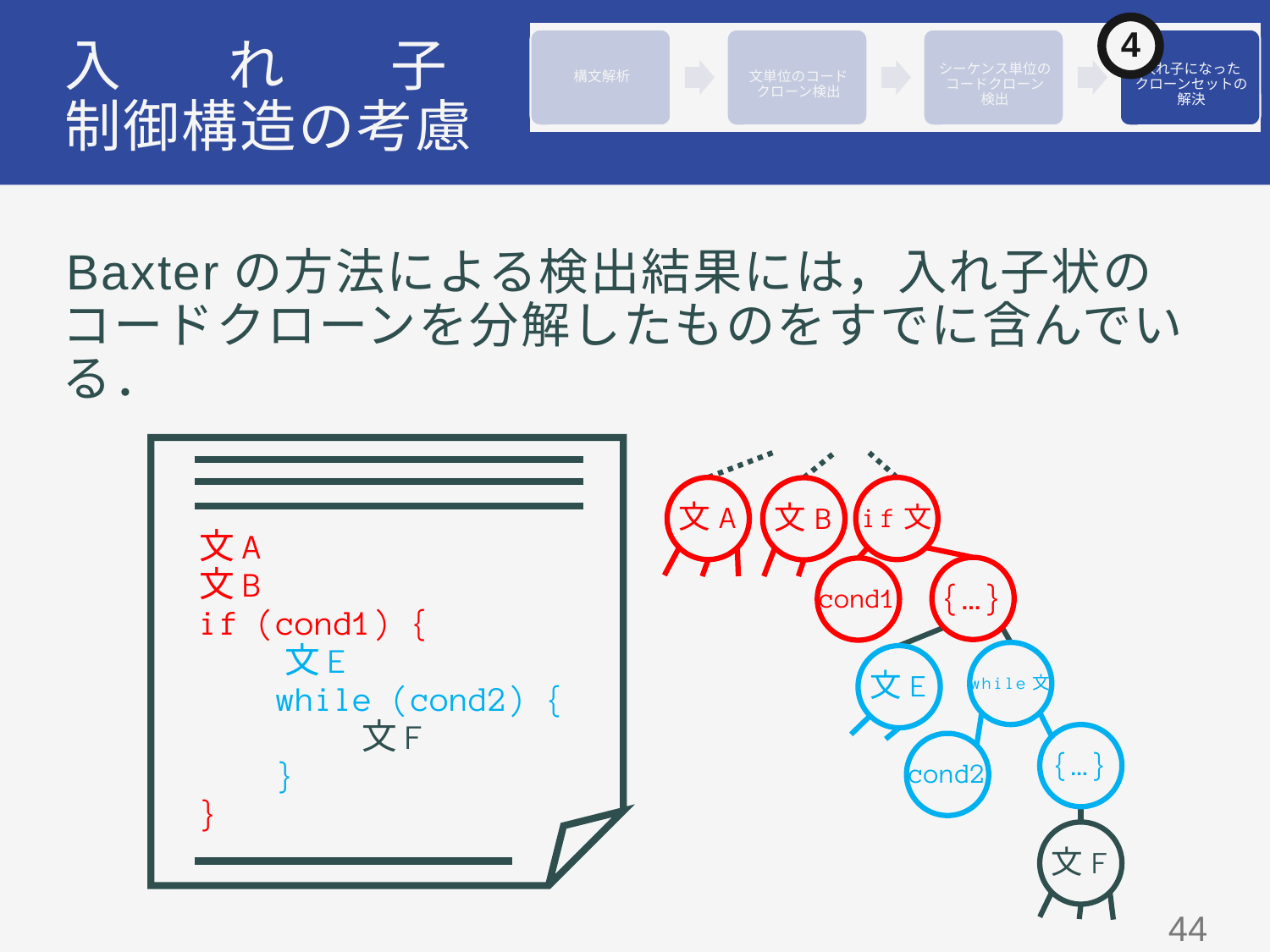

4
構文解析

文単位のコード
クローン検出

シーケンス単位の
コードクローン
検出

入れ子になった
クローンセットの
解決

# 入れ子になった 制御構造の考慮
Baxterの方法による検出結果には，入れ子状の
コードクローンを分解したものをすでに含んでいる．

文A
文B
if (cond1) {
    文E
    while (cond2) {
        文F
    }
}
文A
if文
{…}
cond1
while文
文E
{…}
cond2
文F
文B
44
if文
{…}
cond
文F
文H
文G
51
if文
{…}
cond
while文
文E
{…}
cond
文G